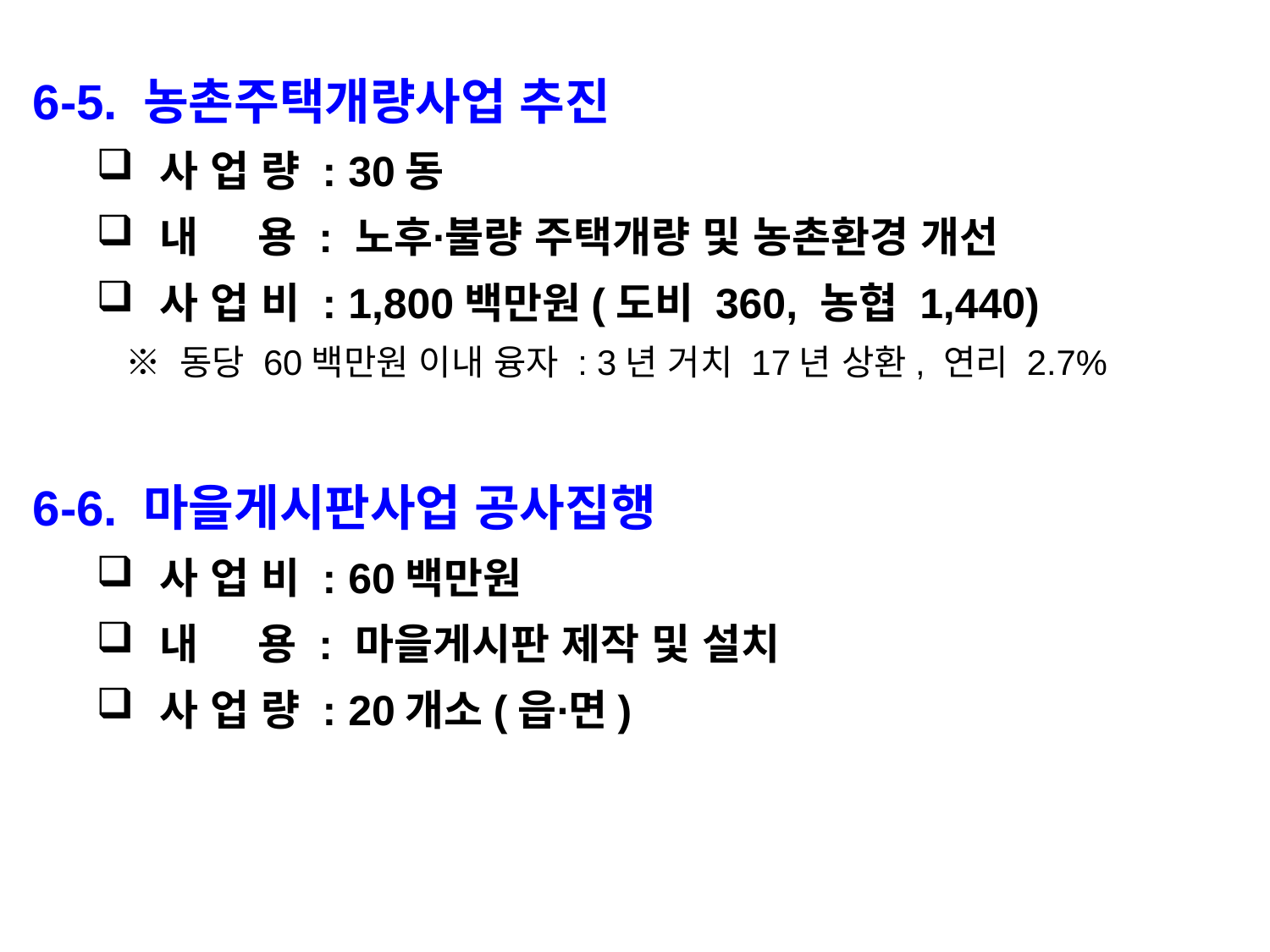

6-5. 농촌주택개량사업 추진
사 업 량 : 30동
내     용 : 노후∙불량 주택개량 및 농촌환경 개선
사 업 비 : 1,800백만원(도비 360, 농협 1,440)
   ※ 동당 60백만원 이내 융자 : 3년 거치 17년 상환, 연리 2.7%

6-6. 마을게시판사업 공사집행
사 업 비 : 60백만원
내     용 : 마을게시판 제작 및 설치
사 업 량 : 20개소(읍∙면)